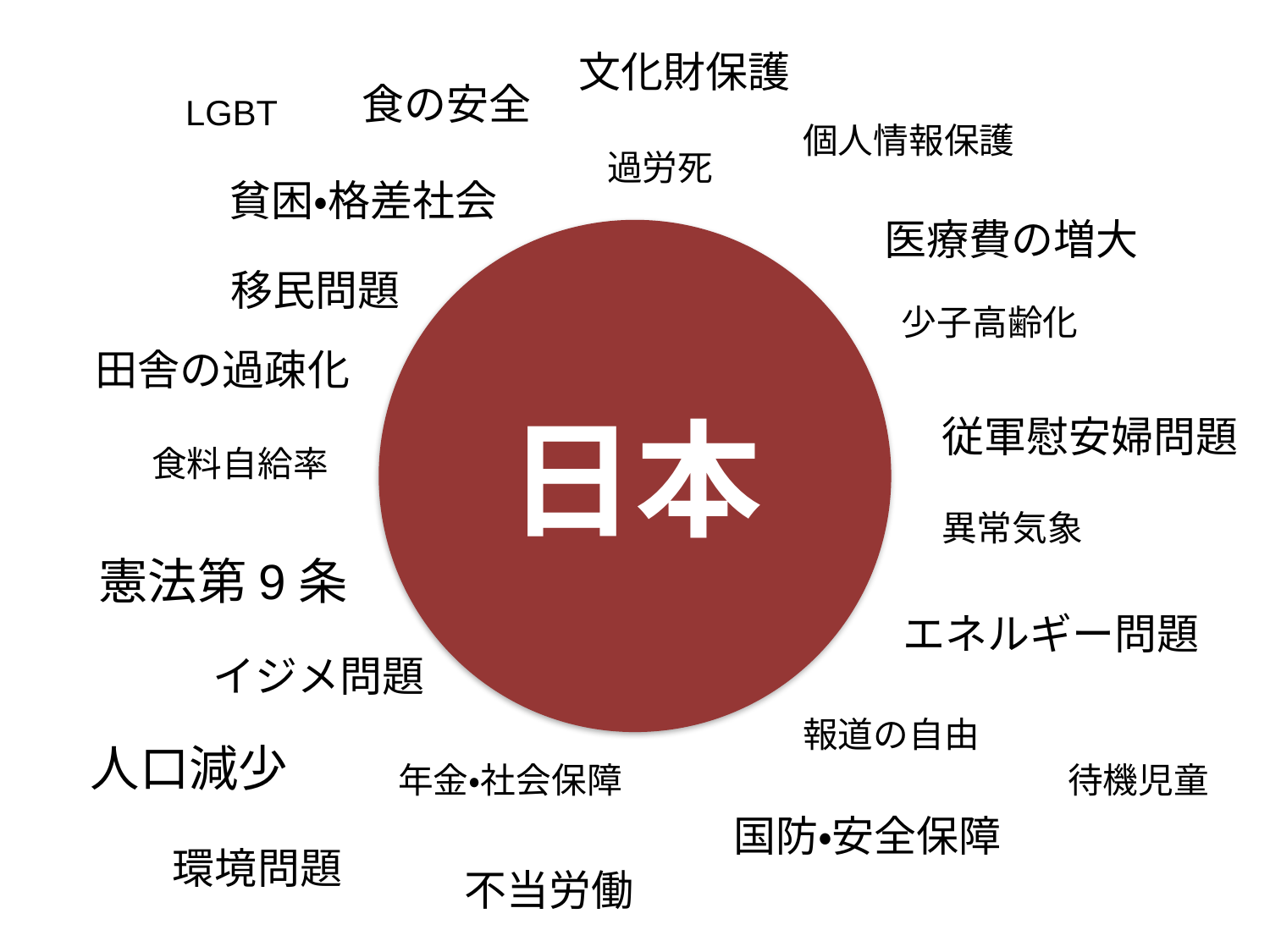

文化財保護
食の安全
LGBT
個人情報保護
過労死
貧困・格差社会
医療費の増大

移民問題
少子高齢化
田舎の過疎化
# 日本
従軍慰安婦問題
食料自給率
異常気象
憲法第9条
エネルギー問題
イジメ問題
報道の自由
人口減少
年金・社会保障
待機児童
国防・安全保障
環境問題
不当労働